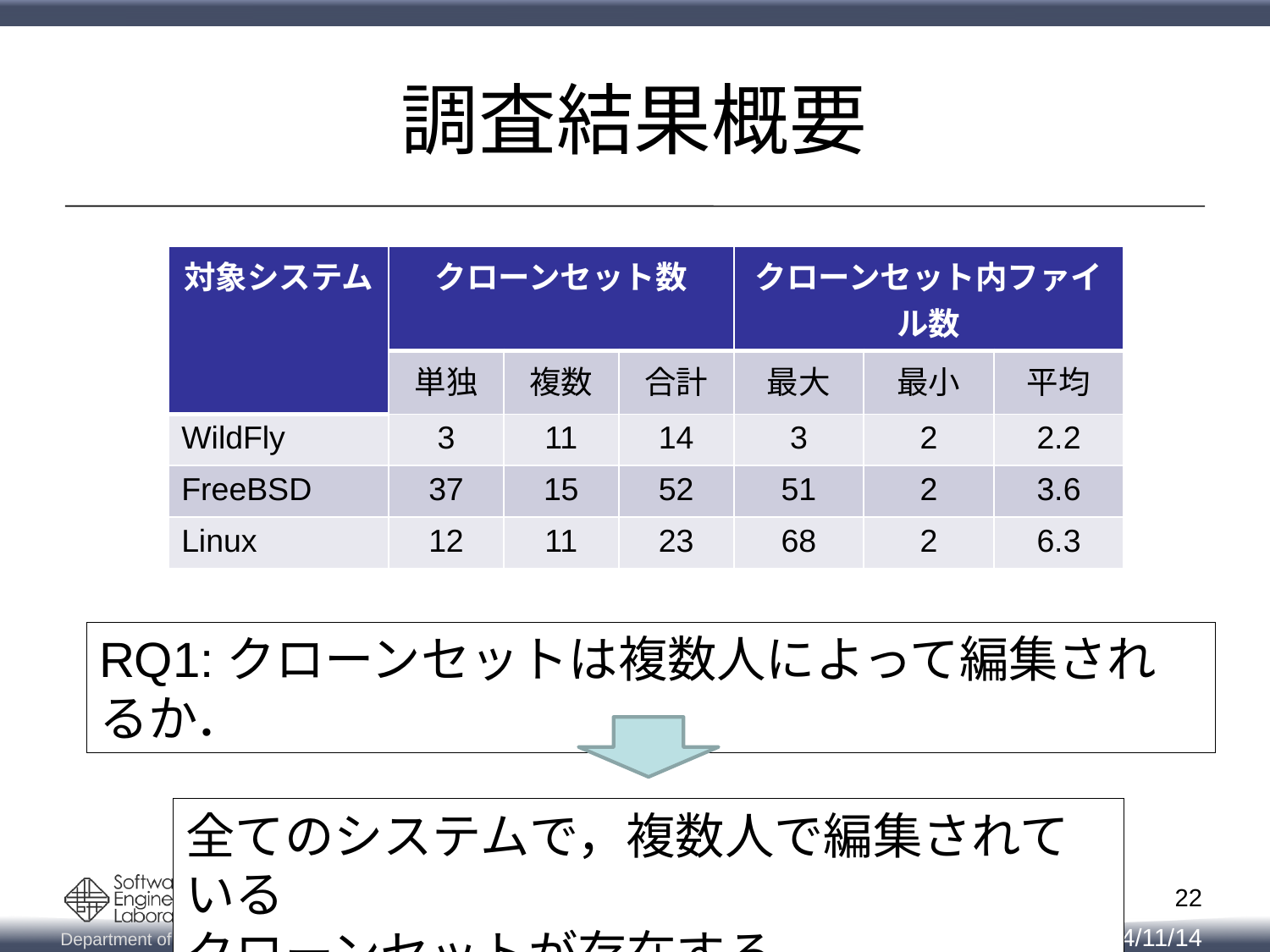

# 調査結果概要
| 対象システム | クローンセット数 |  |  | クローンセット内ファイル数 |  |  |
| --- | --- | --- | --- | --- | --- | --- |
|  | 単独 | 複数 | 合計 | 最大 | 最小 | 平均 |
| WildFly | 3 | 11 | 14 | 3 | 2 | 2.2 |
| FreeBSD | 37 | 15 | 52 | 51 | 2 | 3.6 |
| Linux | 12 | 11 | 23 | 68 | 2 | 6.3 |
RQ1:クローンセットは複数人によって編集されるか．

全てのシステムで，複数人で編集されている
クローンセットが存在する．
22
2014/11/14